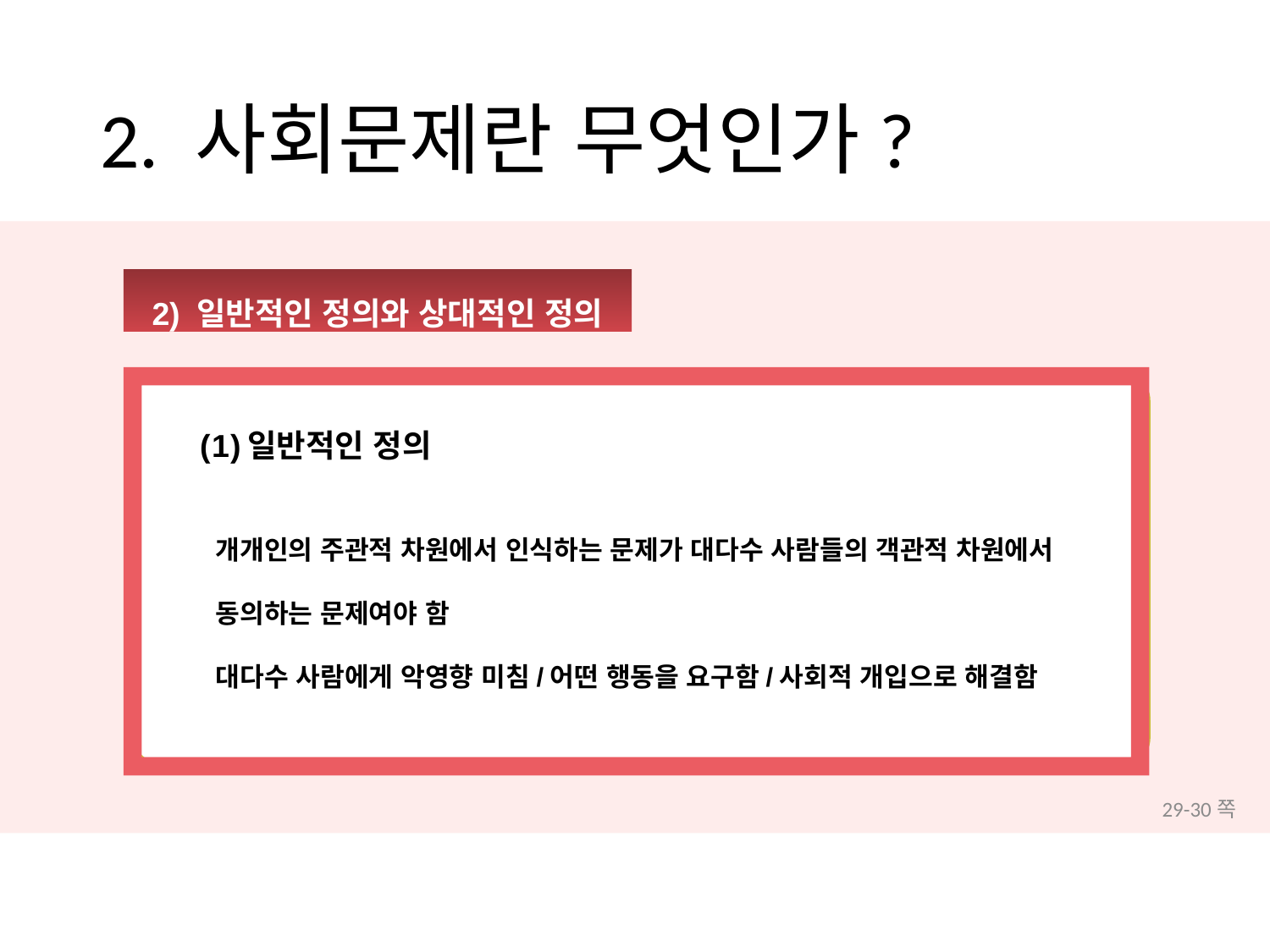

# 2. 사회문제란 무엇인가?

2) 일반적인 정의와 상대적인 정의

일반적인 정의

개개인의 주관적 차원에서 인식하는 문제가 대다수 사람들의 객관적 차원에서 동의하는 문제여야 함
대다수 사람에게 악영향 미침/어떤 행동을 요구함/사회적 개입으로 해결함

29-30쪽